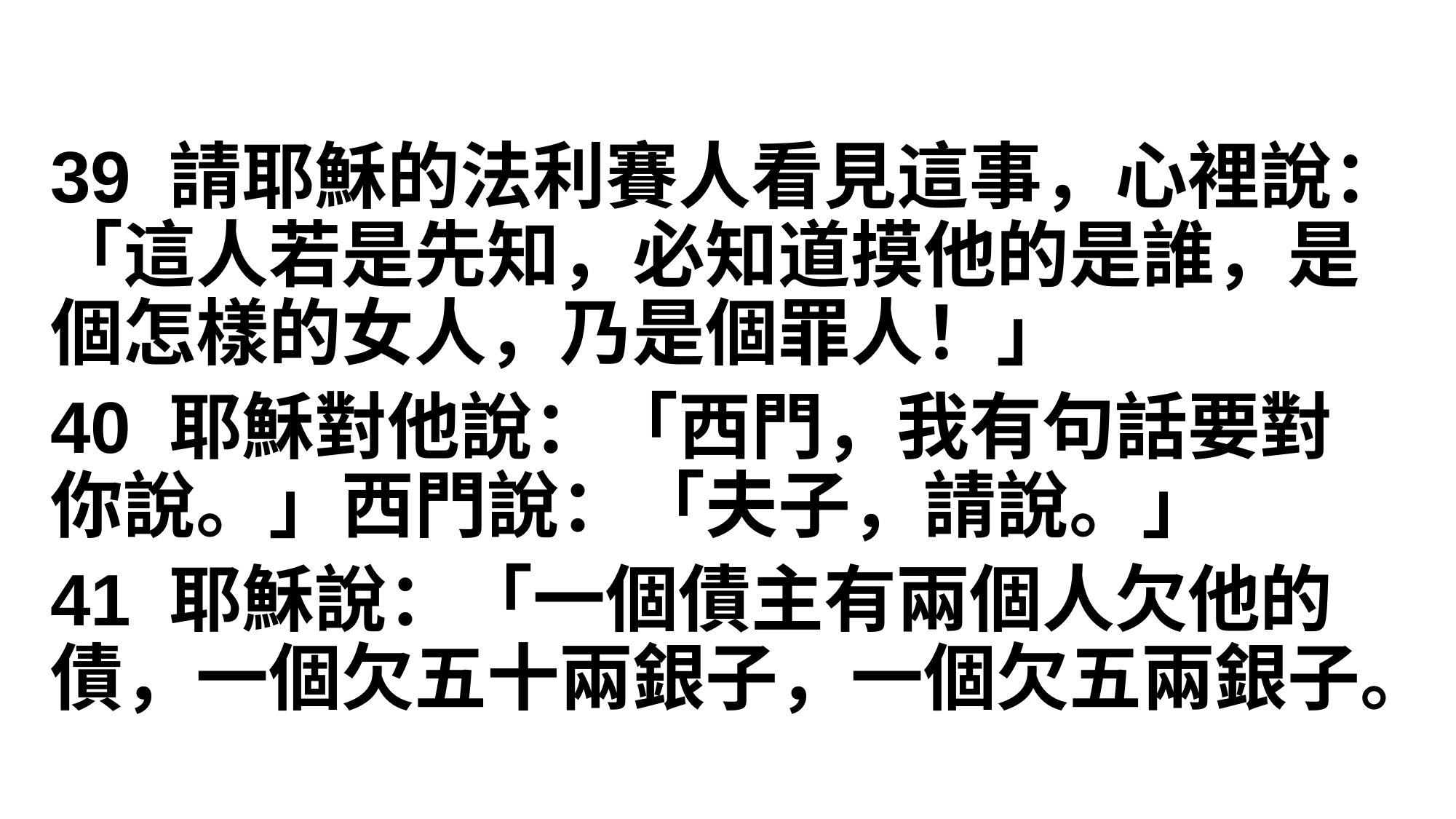

#
39 請耶穌的法利賽人看見這事，心裡說：「這人若是先知，必知道摸他的是誰，是個怎樣的女人，乃是個罪人！」
40 耶穌對他說：「西門，我有句話要對你說。」西門說：「夫子，請說。」
41 耶穌說：「一個債主有兩個人欠他的債，一個欠五十兩銀子，一個欠五兩銀子。